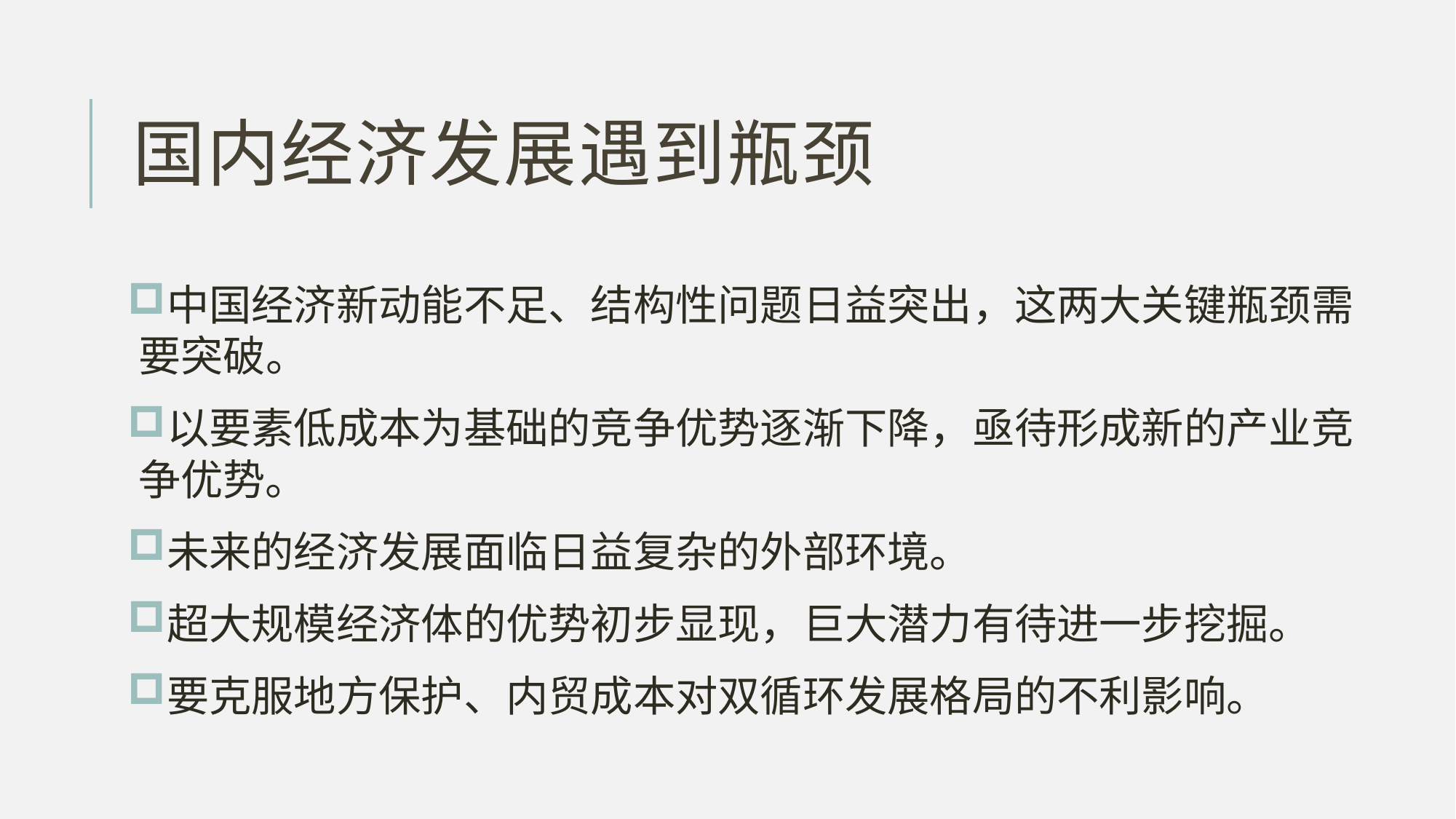

# 国内经济发展遇到瓶颈
中国经济新动能不足、结构性问题日益突出，这两大关键瓶颈需要突破。
以要素低成本为基础的竞争优势逐渐下降，亟待形成新的产业竞争优势。
未来的经济发展面临日益复杂的外部环境。
超大规模经济体的优势初步显现，巨大潜力有待进一步挖掘。
要克服地方保护、内贸成本对双循环发展格局的不利影响。